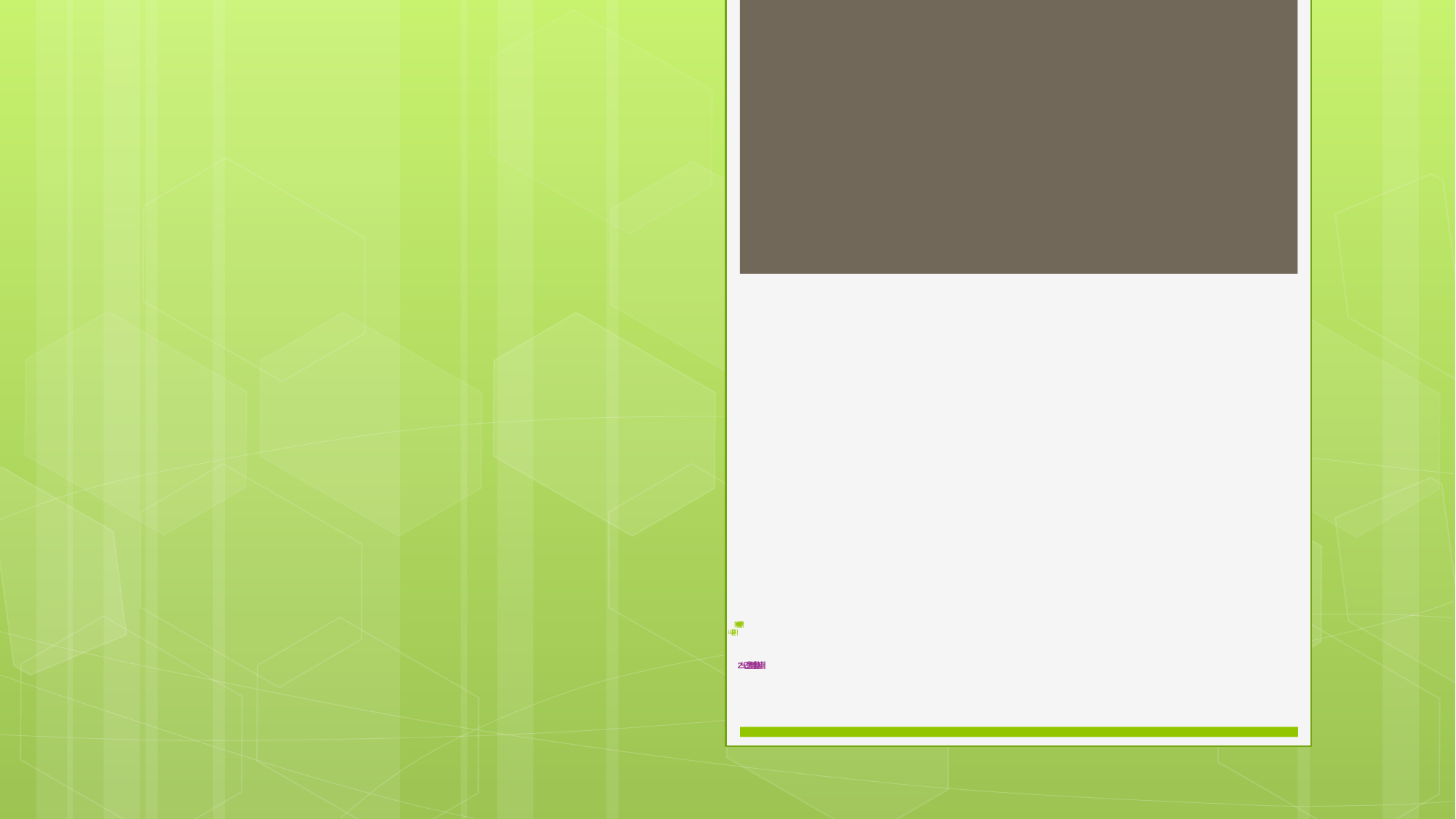

# 내가 살던  동네에서 나이들기 2.노인들의 생활실태